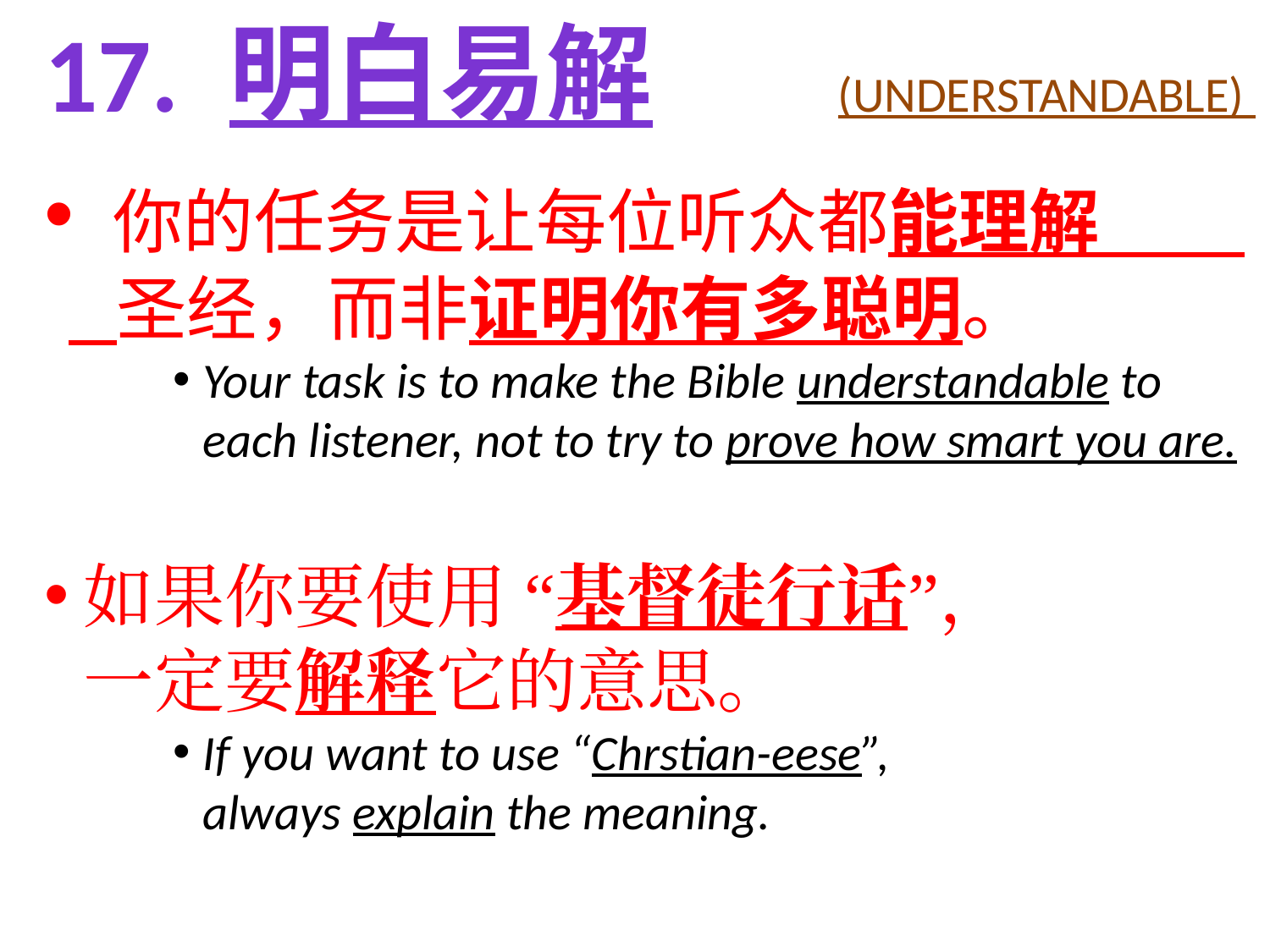

17. 明白易解		(UNDERSTANDABLE)

 你的任务是让每位听众都能理解             圣经，而非证明你有多聪明。
Your task is to make the Bible understandable to each listener, not to try to prove how smart you are.

如果你要使用 “基督徒行话”，              一定要解释它的意思。
If you want to use “Chrstian-eese”,                       always explain the meaning.